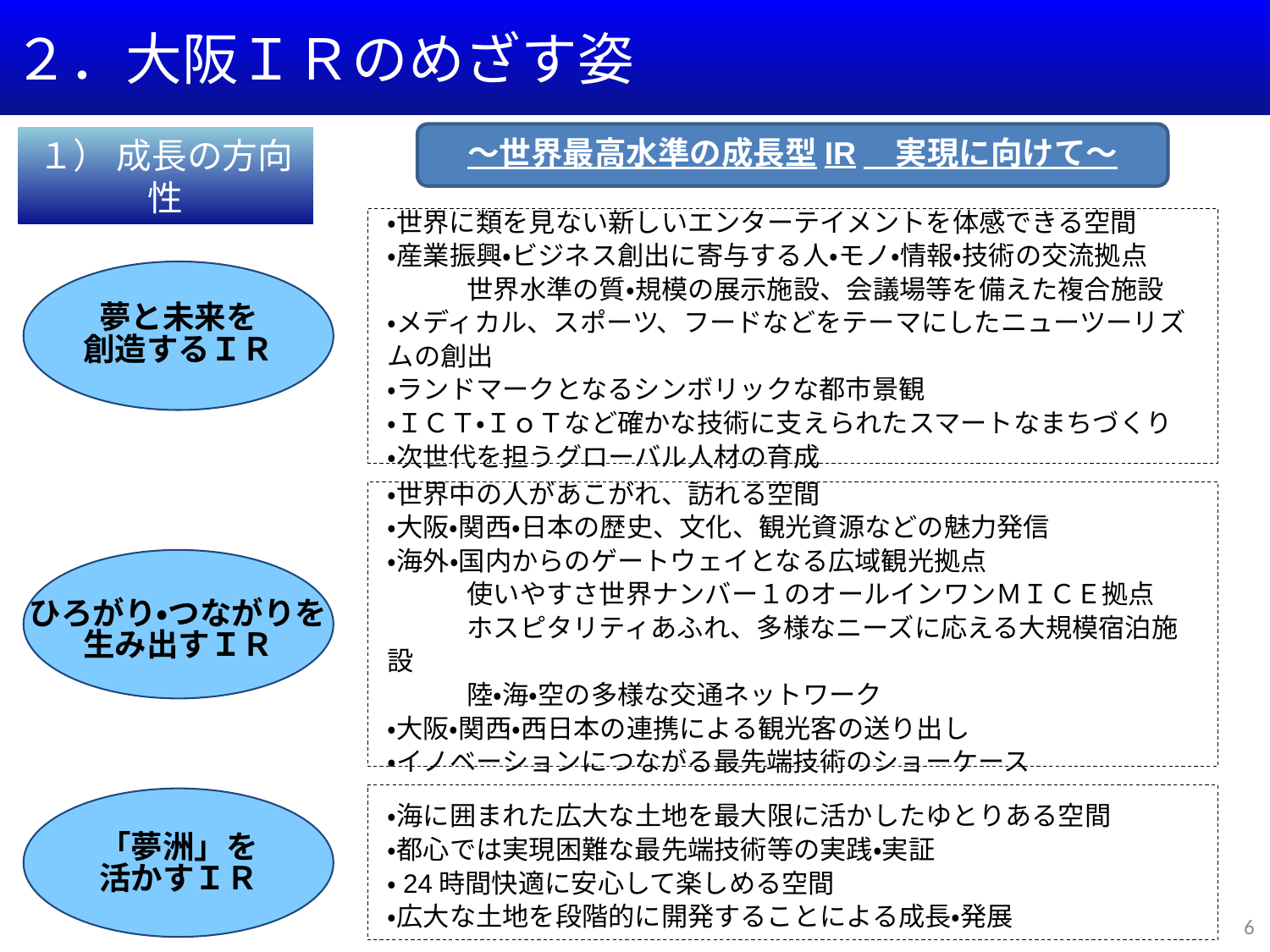

２．大阪ＩＲのめざす姿
～世界最高水準の成長型IR　実現に向けて～
１） 成長の方向性
・世界に類を見ない新しいエンターテイメントを体感できる空間
・産業振興・ビジネス創出に寄与する人・モノ・情報・技術の交流拠点
　　　世界水準の質・規模の展示施設、会議場等を備えた複合施設
・メディカル、スポーツ、フードなどをテーマにしたニューツーリズムの創出
・ランドマークとなるシンボリックな都市景観
・ＩＣＴ・ＩｏＴなど確かな技術に支えられたスマートなまちづくり
・次世代を担うグローバル人材の育成
夢と未来を
創造するＩＲ
・世界中の人があこがれ、訪れる空間
・大阪・関西・日本の歴史、文化、観光資源などの魅力発信
・海外・国内からのゲートウェイとなる広域観光拠点
　　　使いやすさ世界ナンバー１のオールインワンＭＩＣＥ拠点
　　　ホスピタリティあふれ、多様なニーズに応える大規模宿泊施設
　　　陸・海・空の多様な交通ネットワーク
・大阪・関西・西日本の連携による観光客の送り出し
・イノベーションにつながる最先端技術のショーケース
ひろがり・つながりを
生み出すＩＲ
・海に囲まれた広大な土地を最大限に活かしたゆとりある空間
・都心では実現困難な最先端技術等の実践・実証
・24時間快適に安心して楽しめる空間
・広大な土地を段階的に開発することによる成長・発展
「夢洲」を
活かすＩＲ
6